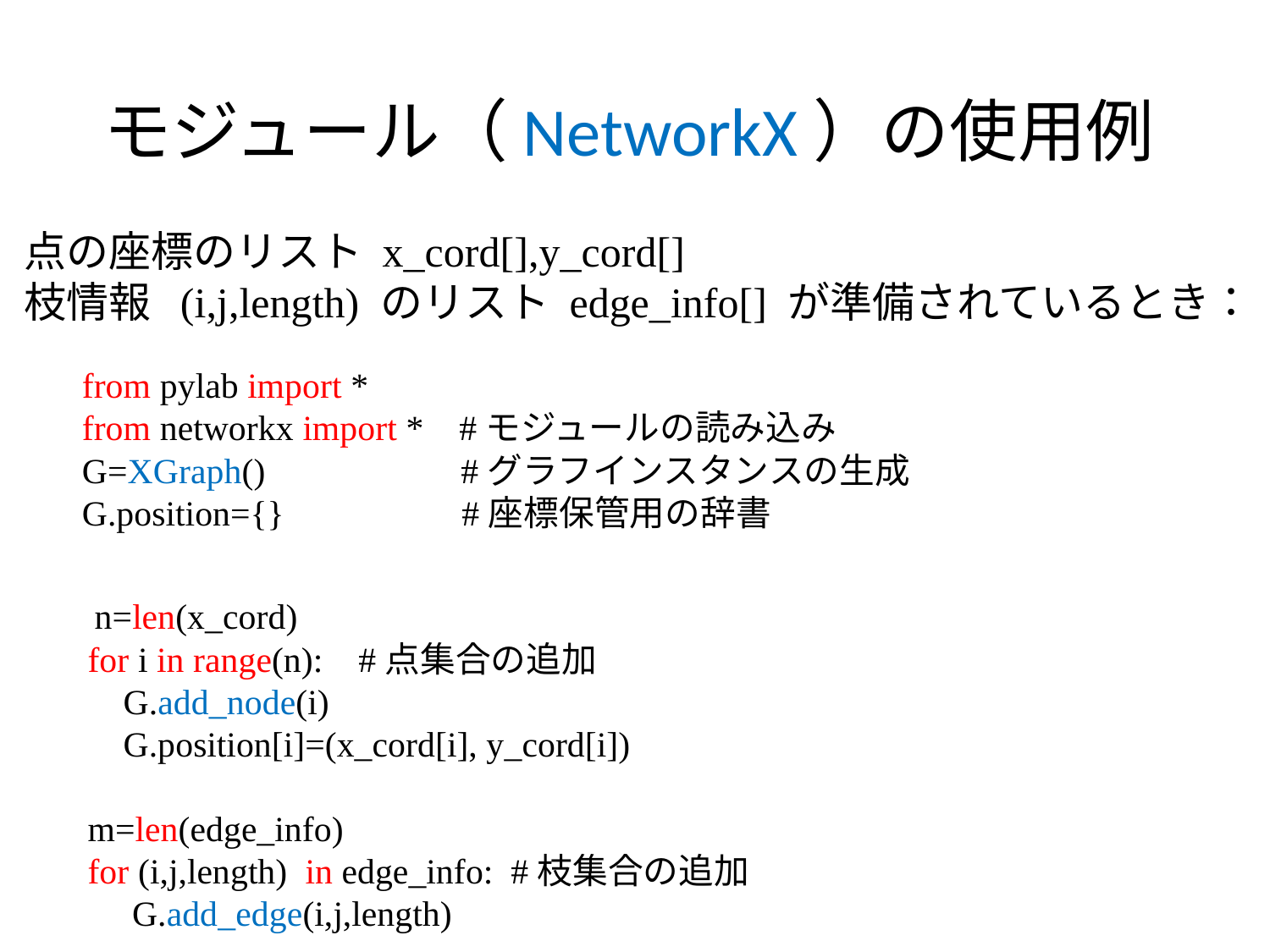

# モジュール（NetworkX）の使用例
点の座標のリスト x_cord[],y_cord[]
枝情報  (i,j,length) のリスト edge_info[] が準備されているとき：
from pylab import *
from networkx import *    #モジュールの読み込み
G=XGraph()                      #グラフインスタンスの生成
G.position={}                    #座標保管用の辞書
    n=len(x_cord)
    for i in range(n):    #点集合の追加
        G.add_node(i)
        G.position[i]=(x_cord[i], y_cord[i])

    m=len(edge_info)
    for (i,j,length)  in edge_info:  #枝集合の追加
         G.add_edge(i,j,length)